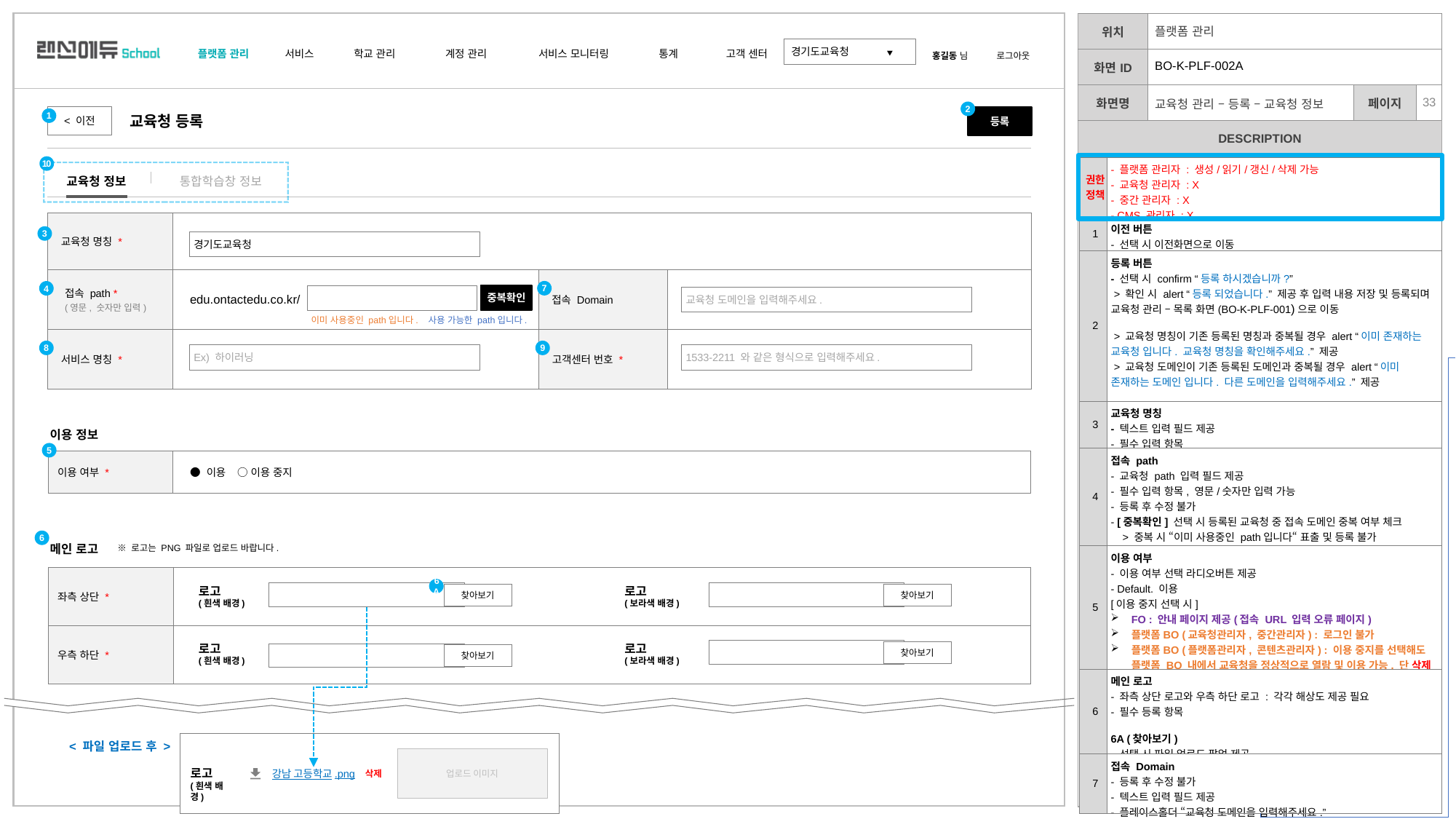

|  | 플랫폼 관리 |  |  |
| --- | --- | --- | --- |
|  | BO-K-PLF-002A |  |  |
|  | 교육청 관리 – 등록 – 교육청 정보 |  |  |
2
< 이전
등록
1
교육청 등록

10
| 권한 정책 | - 플랫폼 관리자 : 생성/읽기/갱신/삭제 가능 - 교육청 관리자 : X - 중간 관리자 : X - CMS 관리자 : X |
| --- | --- |
| 1 | 이전 버튼 - 선택 시 이전화면으로 이동 |
| 2 | 등록 버튼 - 선택 시 confirm “등록 하시겠습니까?” > 확인 시 alert “등록 되었습니다.” 제공 후 입력 내용 저장 및 등록되며 교육청 관리 – 목록 화면(BO-K-PLF-001)으로 이동 > 교육청 명칭이 기존 등록된 명칭과 중복될 경우 alert “이미 존재하는 교육청 입니다. 교육청 명칭을 확인해주세요.” 제공 > 교육청 도메인이 기존 등록된 도메인과 중복될 경우 alert “이미 존재하는 도메인 입니다. 다른 도메인을 입력해주세요.” 제공 > 교육청 등록 완료 시 반영되는 사항들 확인 기입 ++ |
| 3 | 교육청 명칭 - 텍스트 입력 필드 제공 - 필수 입력 항목 |
| 4 | 접속 path - 교육청 path 입력 필드 제공 - 필수 입력 항목, 영문/숫자만 입력 가능 - 등록 후 수정 불가 - [중복확인] 선택 시 등록된 교육청 중 접속 도메인 중복 여부 체크 > 중복 시 “이미 사용중인 path입니다“ 표출 및 등록 불가 > 중복 아닐 시 “사용 가능한 path입니다.” 표출 및 등록 가능 |
| 5 | 이용 여부 - 이용 여부 선택 라디오버튼 제공 - Default. 이용 [이용 중지 선택 시] FO : 안내 페이지 제공(접속 URL 입력 오류 페이지) 플랫폼BO (교육청관리자, 중간관리자) : 로그인 불가 플랫폼BO (플랫폼관리자, 콘텐츠관리자) : 이용 중지를 선택해도 플랫폼 BO 내에서 교육청을 정상적으로 열람 및 이용 가능, 단 삭제 시에는 목록 및 [교육청 선택] 드롭다운에서 제거 |
| 6 | 메인 로고 - 좌측 상단 로고와 우측 하단 로고 : 각각 해상도 제공 필요 - 필수 등록 항목 6A (찾아보기) - 선택 시 파일 업로드 팝업 제공 |
| 7 | 접속 Domain - 등록 후 수정 불가 - 텍스트 입력 필드 제공 - 플레이스홀더 “교육청 도메인을 입력해주세요.” |

통합학습창 정보
교육청 정보
| 교육청 명칭 \* |  |  |  |
| --- | --- | --- | --- |
| 접속 path \* (영문, 숫자만 입력) | edu.ontactedu.co.kr/ | 접속 Domain |  |
| 서비스 명칭 \* |  | 고객센터 번호 \* |  |
3
경기도교육청
7
4

중복확인
교육청 도메인을 입력해주세요.
사용 가능한 path입니다.
이미 사용중인 path입니다.
8
9
Ex) 하이러닝
1533-2211 와 같은 형식으로 입력해주세요.
| 8&9 | 서비스 명칭&고객센터 번호 - 본 화면에서 등록한 서비스 명칭과 고객센터 번호는 아래 리스트에 해당하는 위치에 반영된다 (위치에 따라 명칭 또는 고객센터 번호가 노출됨이 상이함) 학교관리자 >학교관리>학교정보>이용서비스 (명칭, 번호) >로그인 시 하단 정보 (명칭, 번호) >로그인 후 초기 비밀번호 변경 시 하단 정보 (명칭, 번호) >계정관리>권한>권한유형>안내 문구 (명칭) >하단 푸터 (명칭) FO >회원가입>약관 동의 화면 (명칭) >회원가입>인증 및 회원정보 입력>권한 선택>하단 안내 문구 (명칭, 번호) >회원가입>인증 및 회원정보 입력>회원가입 후 승인 대기 문구 (명칭) >인트로>로그인 전 GNB 메뉴 선택 시>로그인 안내 팝업 문구 (명칭) >인트로>메인배너 문구 (명칭) >인트로>이용안내 문구 (명칭) |
| --- | --- |
| 8 | 서비스 명칭 - 텍스트 입력 필드 제공 - 플레이스홀더 “Ex) 하이러닝“ 제공 - 필수 입력 항목 |
| 9 | 고객센터 번호 - 숫자 입력 필드 제공 - 플레이스홀더 “1533-2211 와 같은 형식으로 입력해주세요.” 제공 - 필수 입력 항목 |
| 10 | 상단 탭 - default. ‘교육청 정보‘ 선택 (현재 화면) - ‘통합학습창 정보’ 탭 선택 시 ‘교육청 관리 – 등록 – 통합학습창 Key’ (BO-K-PLF-002B) 화면으로 이동 |
이용 정보
5
| 이용 여부 \* | ● 이용 ○ 이용 중지 |
| --- | --- |
6
메인 로고
※ 로고는 PNG 파일로 업로드 바랍니다.
| 좌측 상단 \* |  |
| --- | --- |
| 우측 하단 \* |  |
로고
(흰색 배경)
로고
(보라색 배경)
6A
찾아보기

찾아보기

로고
(흰색 배경)
로고
(보라색 배경)
찾아보기

찾아보기

|  |
| --- |
< 파일 업로드 후 >
업로드 이미지
삭제
로고
(흰색 배경)

강남 고등학교.png